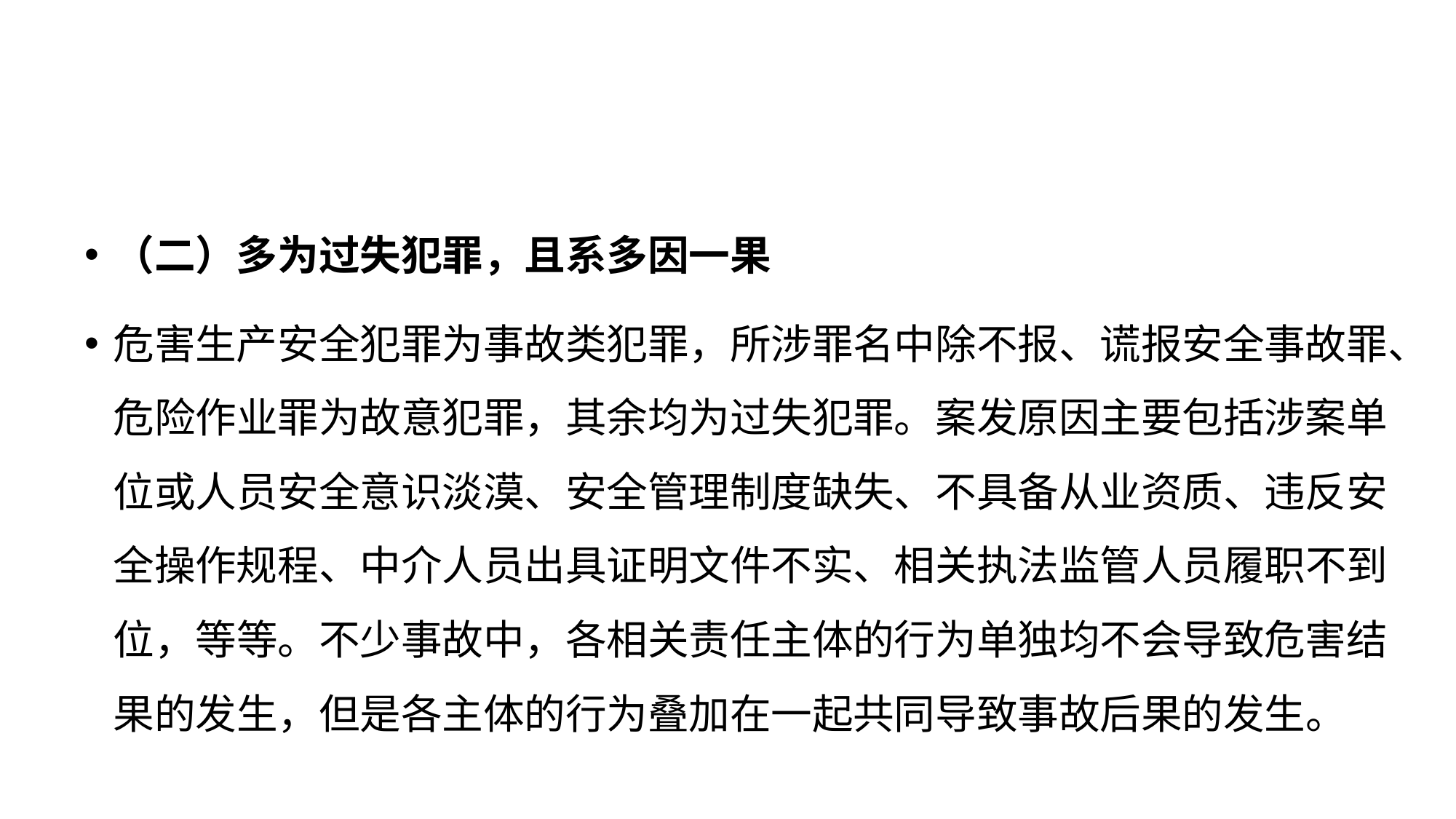

#
（二）多为过失犯罪，且系多因一果
危害生产安全犯罪为事故类犯罪，所涉罪名中除不报、谎报安全事故罪、危险作业罪为故意犯罪，其余均为过失犯罪。案发原因主要包括涉案单位或人员安全意识淡漠、安全管理制度缺失、不具备从业资质、违反安全操作规程、中介人员出具证明文件不实、相关执法监管人员履职不到位，等等。不少事故中，各相关责任主体的行为单独均不会导致危害结果的发生，但是各主体的行为叠加在一起共同导致事故后果的发生。